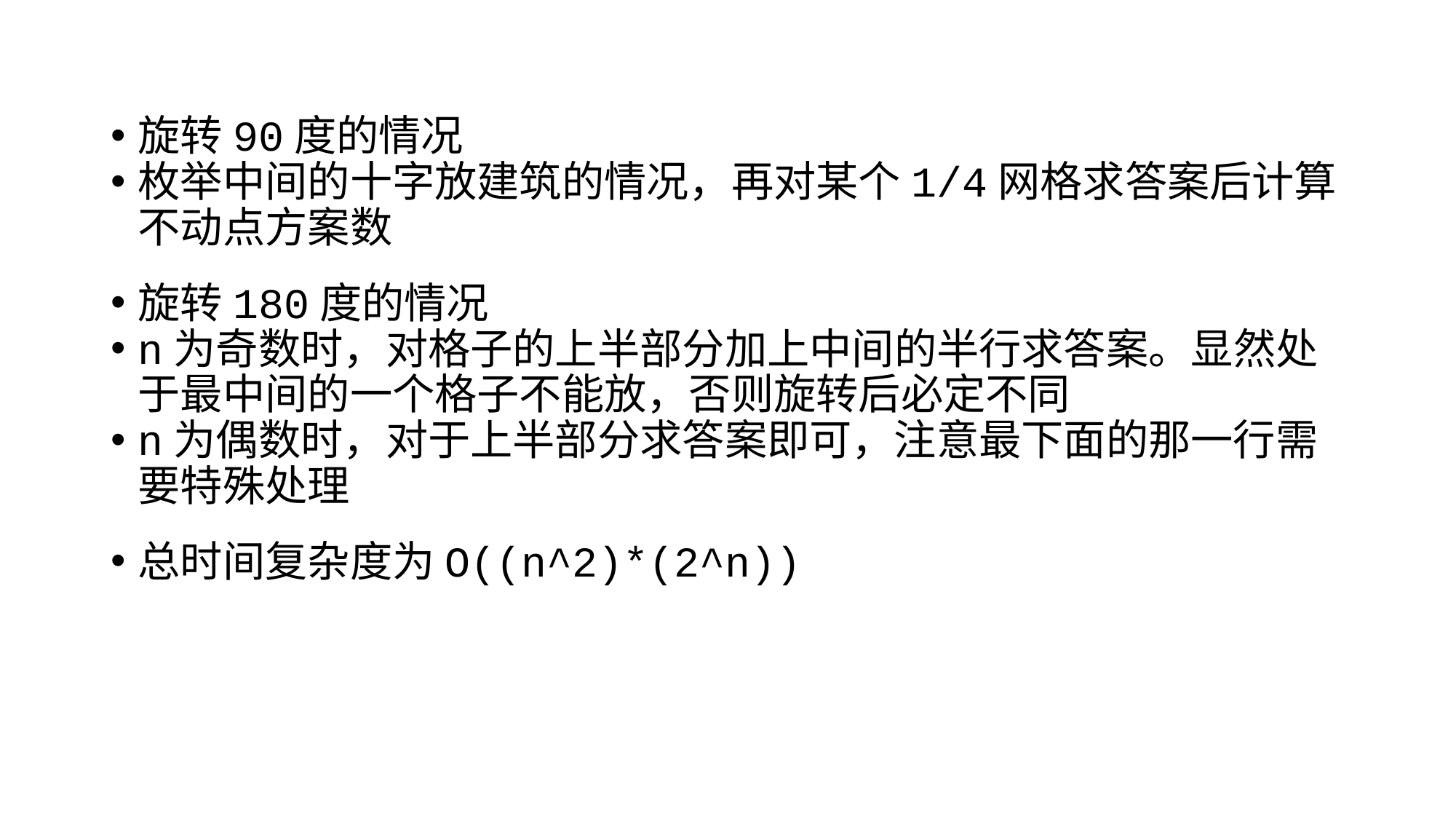

旋转90度的情况
枚举中间的十字放建筑的情况，再对某个1/4网格求答案后计算不动点方案数

旋转180度的情况
n为奇数时，对格子的上半部分加上中间的半行求答案。显然处于最中间的一个格子不能放，否则旋转后必定不同
n为偶数时，对于上半部分求答案即可，注意最下面的那一行需要特殊处理

总时间复杂度为O((n^2)*(2^n))